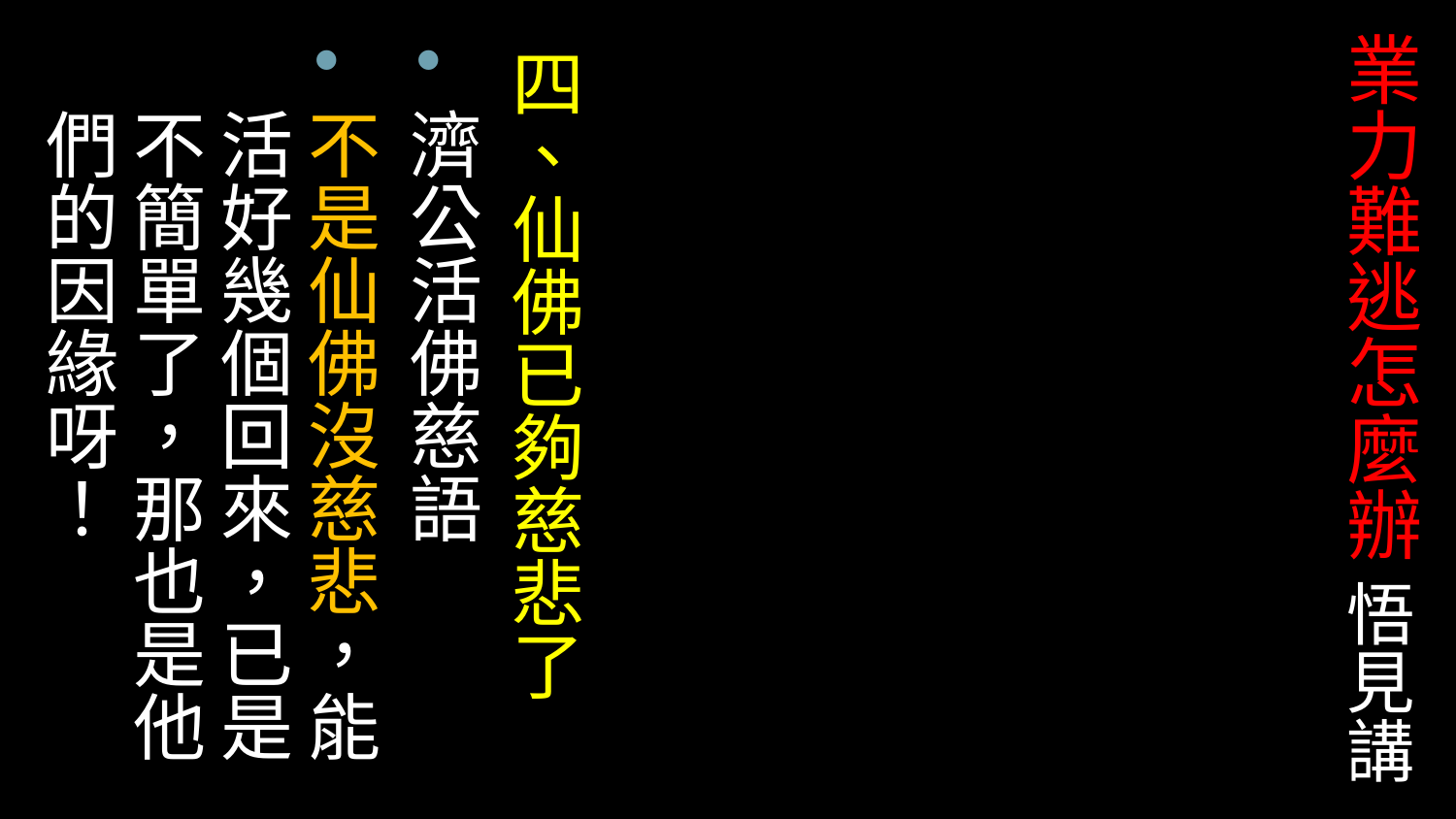

# 業力難逃怎麼辦 悟見講
四、仙佛已夠慈悲了
濟公活佛慈語
不是仙佛沒慈悲，能活好幾個回來，已是不簡單了，那也是他們的因緣呀！